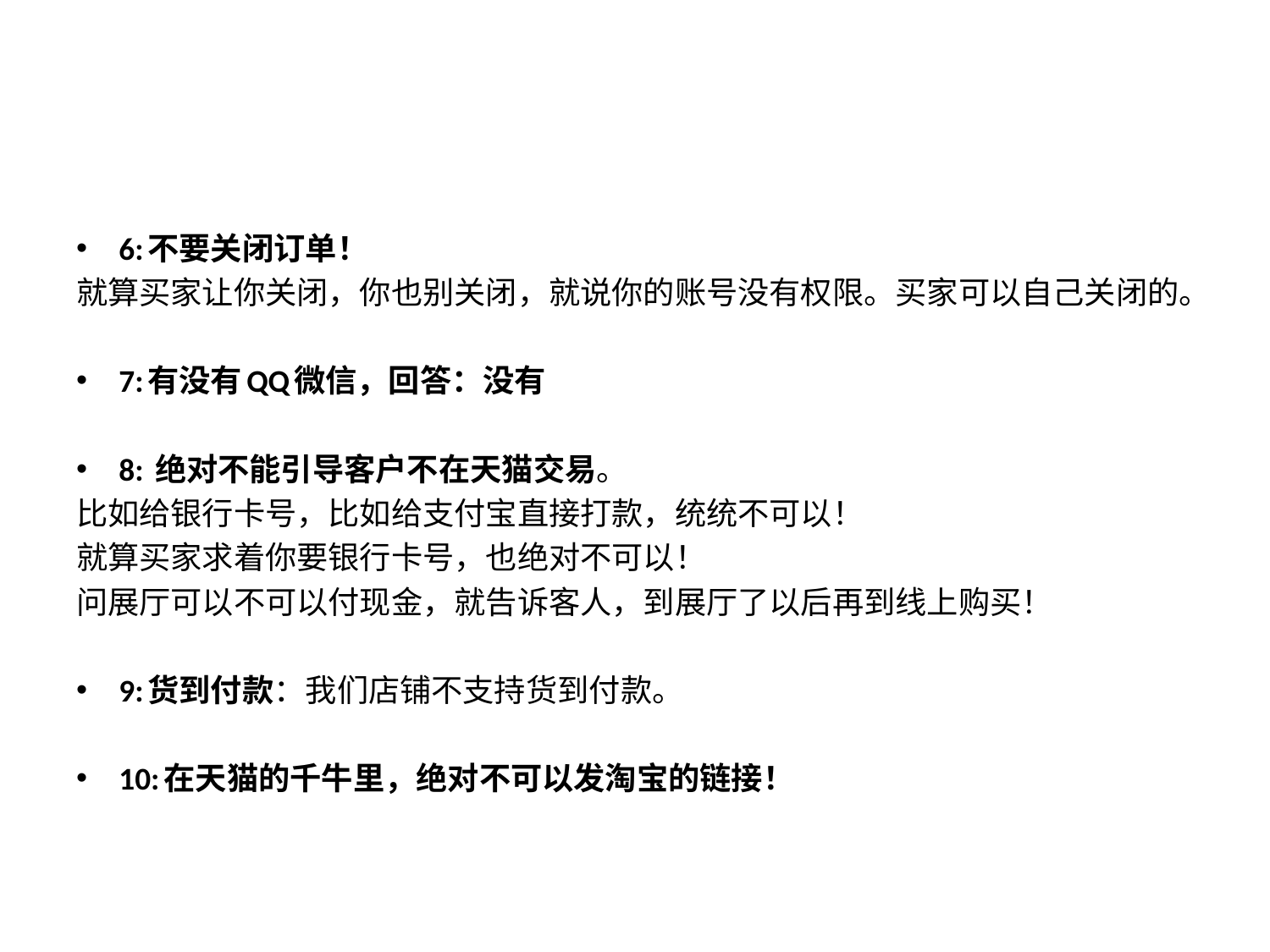

#
6:不要关闭订单！
就算买家让你关闭，你也别关闭，就说你的账号没有权限。买家可以自己关闭的。

7:有没有QQ微信，回答：没有

8: 绝对不能引导客户不在天猫交易。
比如给银行卡号，比如给支付宝直接打款，统统不可以！
就算买家求着你要银行卡号，也绝对不可以！
问展厅可以不可以付现金，就告诉客人，到展厅了以后再到线上购买！

9:货到付款：我们店铺不支持货到付款。

10:在天猫的千牛里，绝对不可以发淘宝的链接！